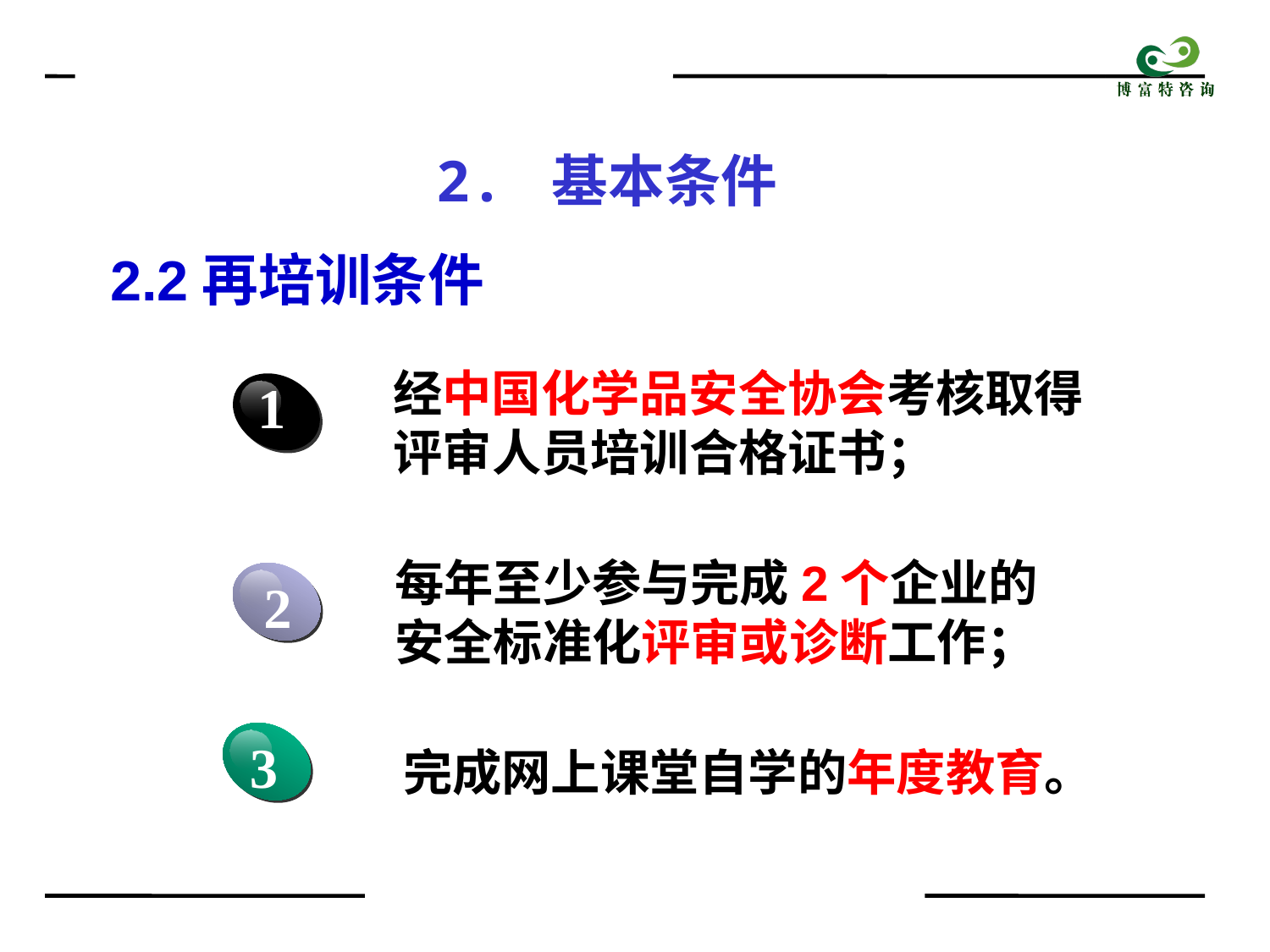

2. 基本条件
2.2再培训条件
经中国化学品安全协会考核取得
评审人员培训合格证书；
1

每年至少参与完成2个企业的
安全标准化评审或诊断工作；

2

3
完成网上课堂自学的年度教育。